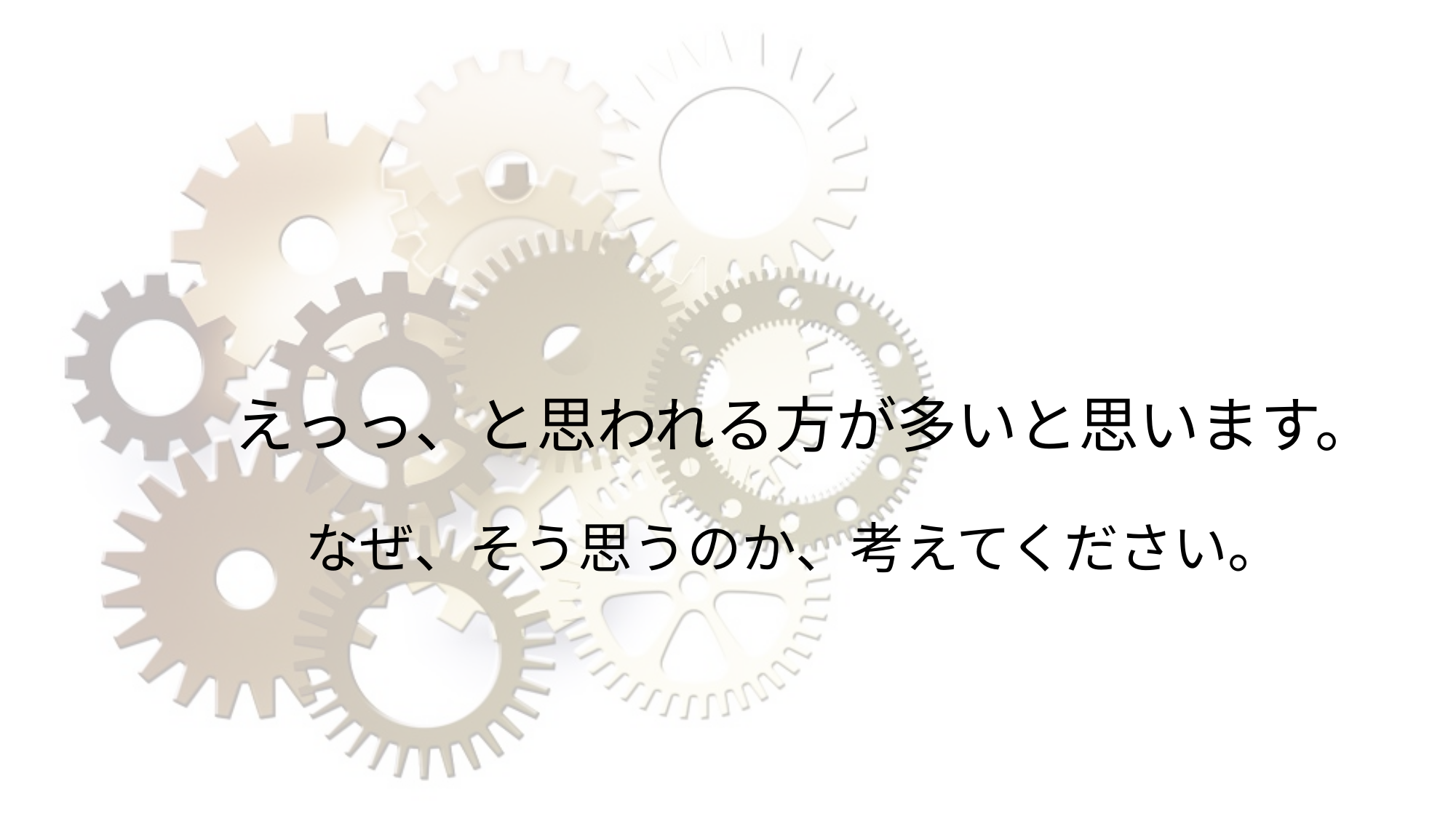

えっっ、と思われる方が多いと思います。
なぜ、そう思うのか、考えてください。